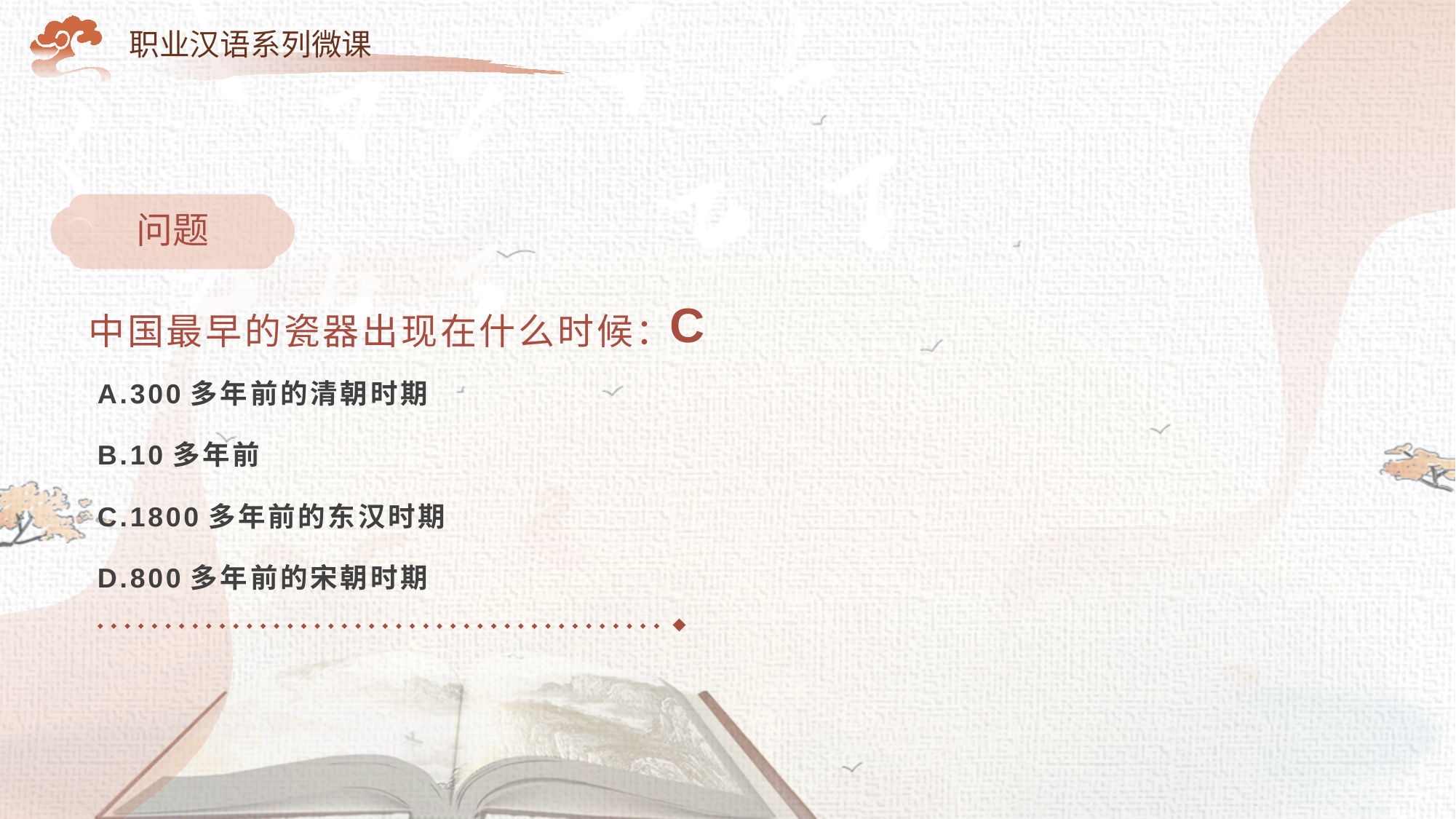

职业汉语系列微课

问题
C
中国最早的瓷器出现在什么时候：
A.300多年前的清朝时期
B.10多年前
C.1800多年前的东汉时期
D.800多年前的宋朝时期